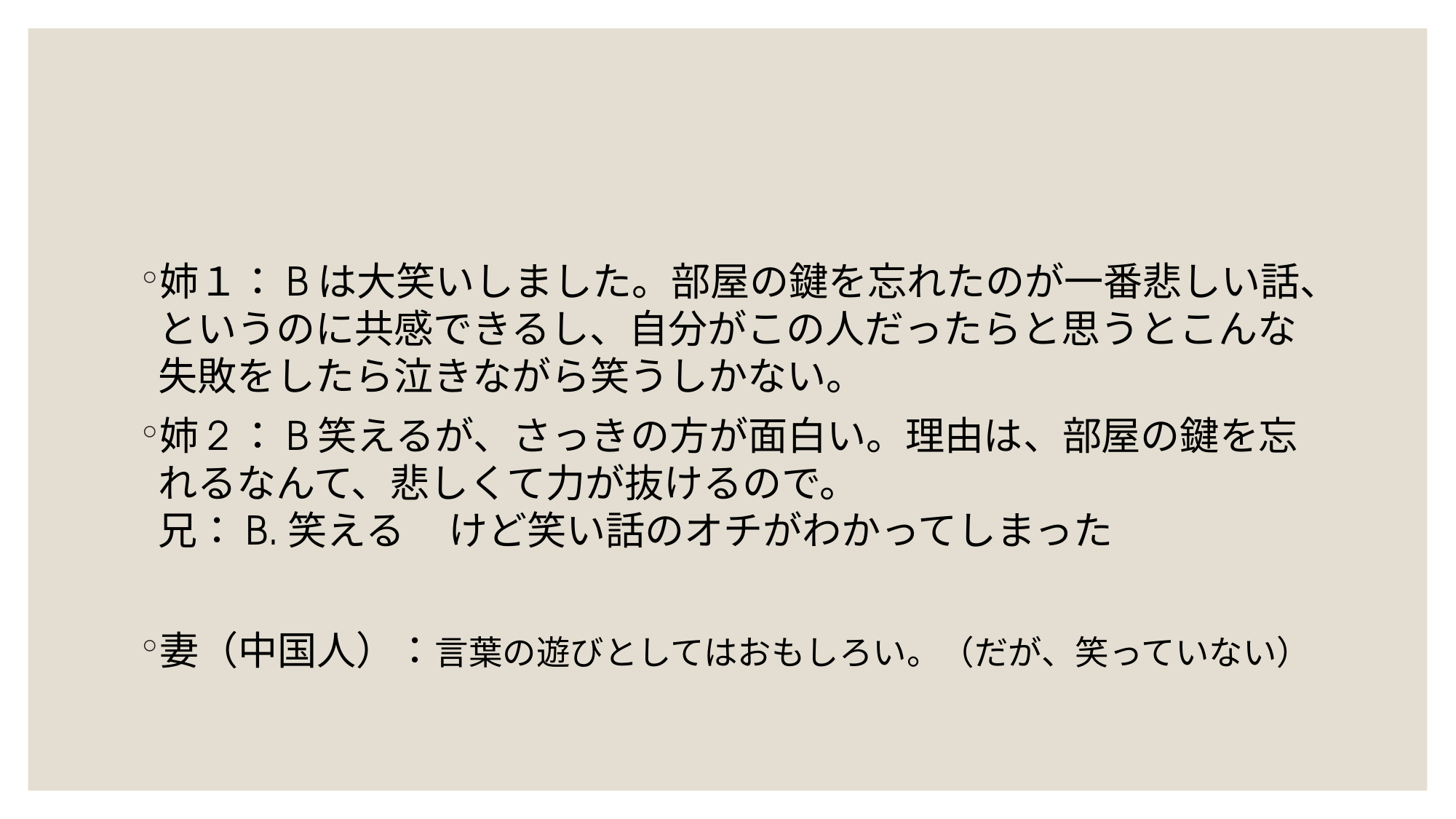

#
姉１：Bは大笑いしました。部屋の鍵を忘れたのが一番悲しい話、というのに共感できるし、自分がこの人だったらと思うとこんな失敗をしたら泣きながら笑うしかない。
姉2：B笑えるが、さっきの方が面白い。理由は、部屋の鍵を忘れるなんて、悲しくて力が抜けるので。
兄：B.笑える     けど笑い話のオチがわかってしまった

妻（中国人）：言葉の遊びとしてはおもしろい。（だが、笑っていない）